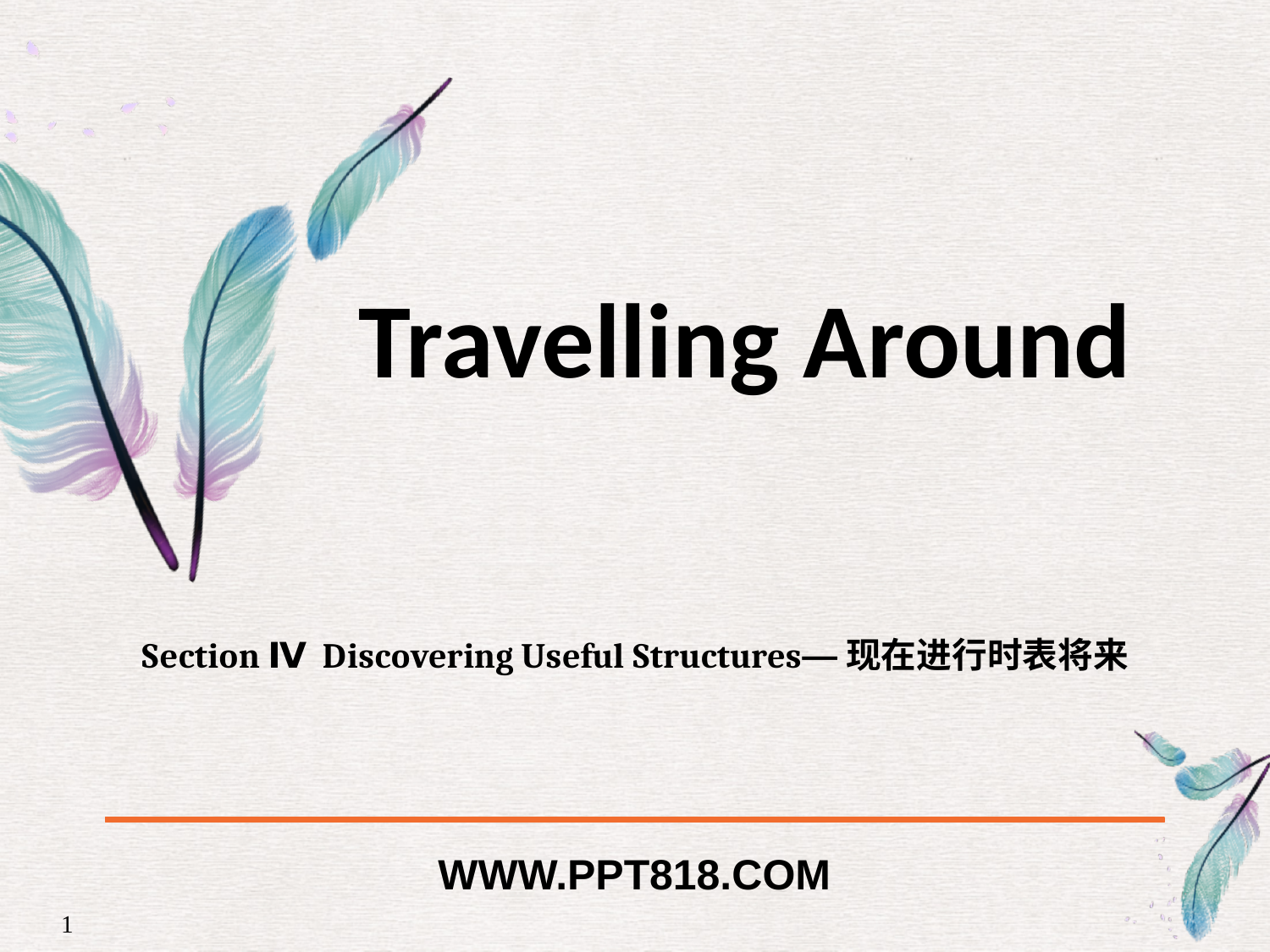

Travelling Around
Section Ⅳ  Discovering Useful Structures—现在进行时表将来
WWW.PPT818.COM